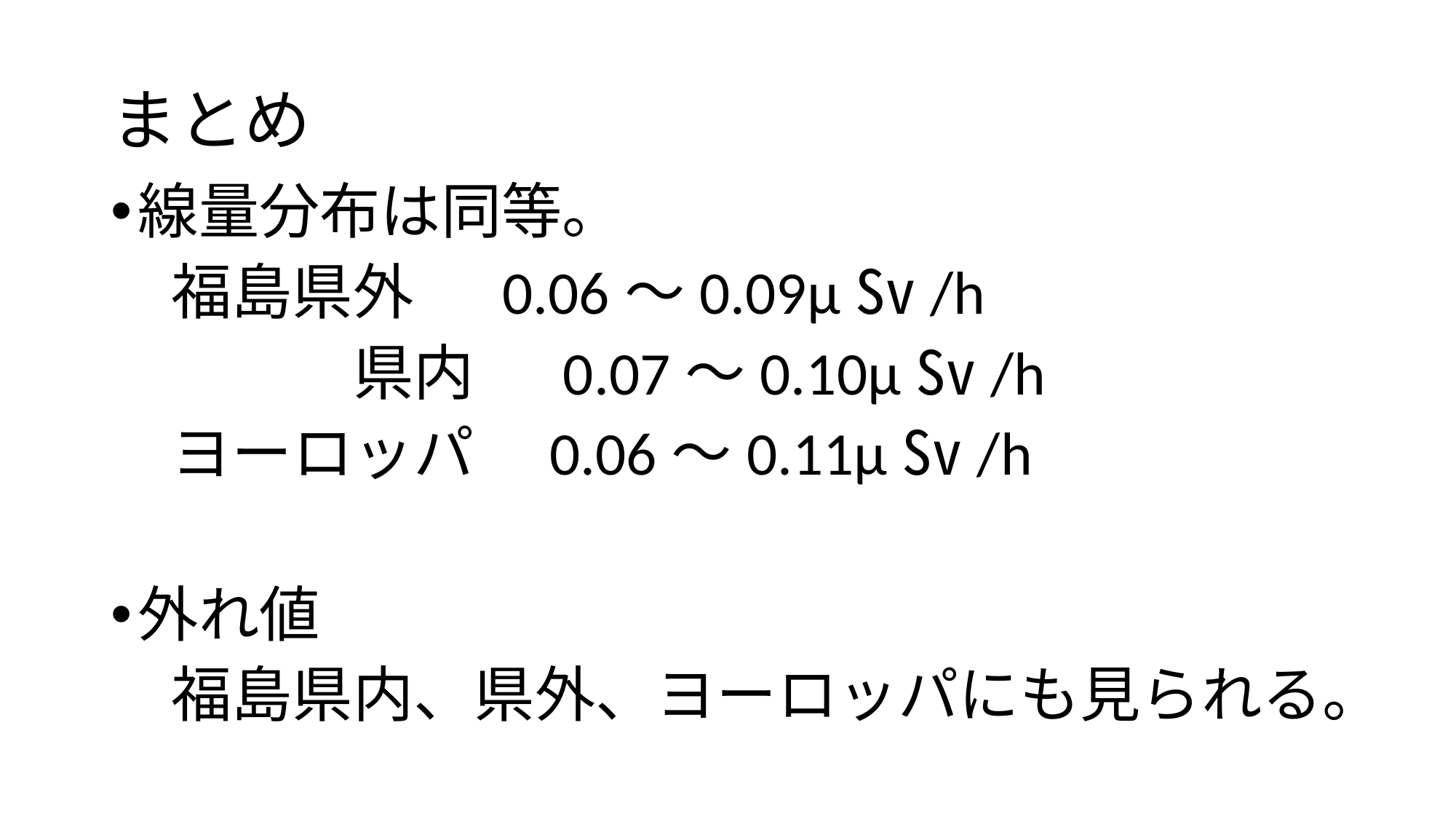

# まとめ
線量分布は同等。
　福島県外　 0.06～0.09µ㏜/h
　　　　県内　 0.07～0.10µ㏜/h
　ヨーロッパ　0.06～0.11µ㏜/h

外れ値
　福島県内、県外、ヨーロッパにも見られる。